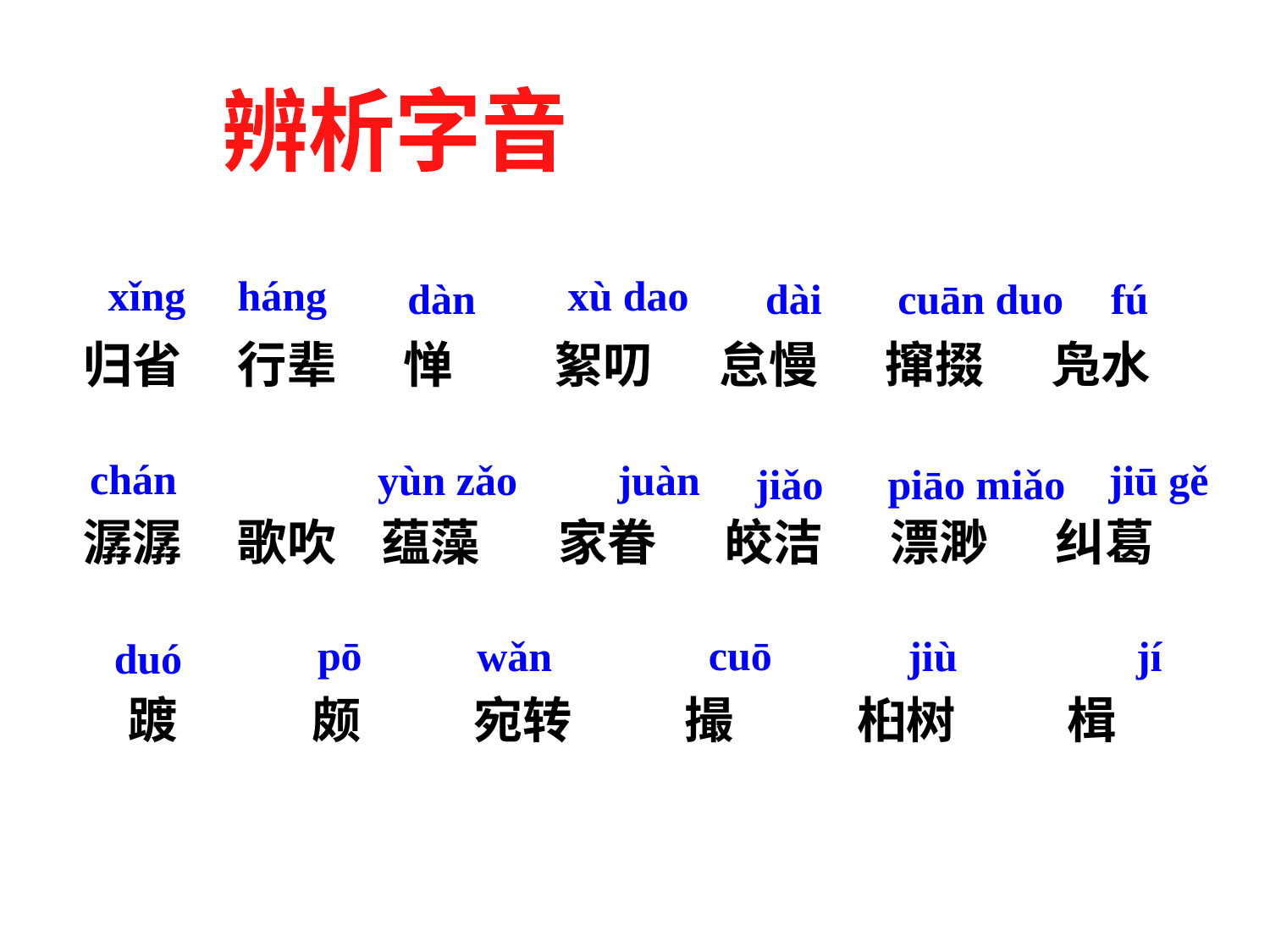

辨析字音

归省     行辈      惮         絮叨      怠慢      撺掇      凫水

潺潺     歌吹    蕴藻       家眷      皎洁      漂渺      纠葛

   踱            颇          宛转          撮           桕树          楫
xǐng
háng
xù dao
dàn
dài
cuān duo
fú
chán

yùn zǎo
juàn
jiū gě
jiǎo
piāo miǎo
pō

cuō

jí

wǎn

jiù

duó